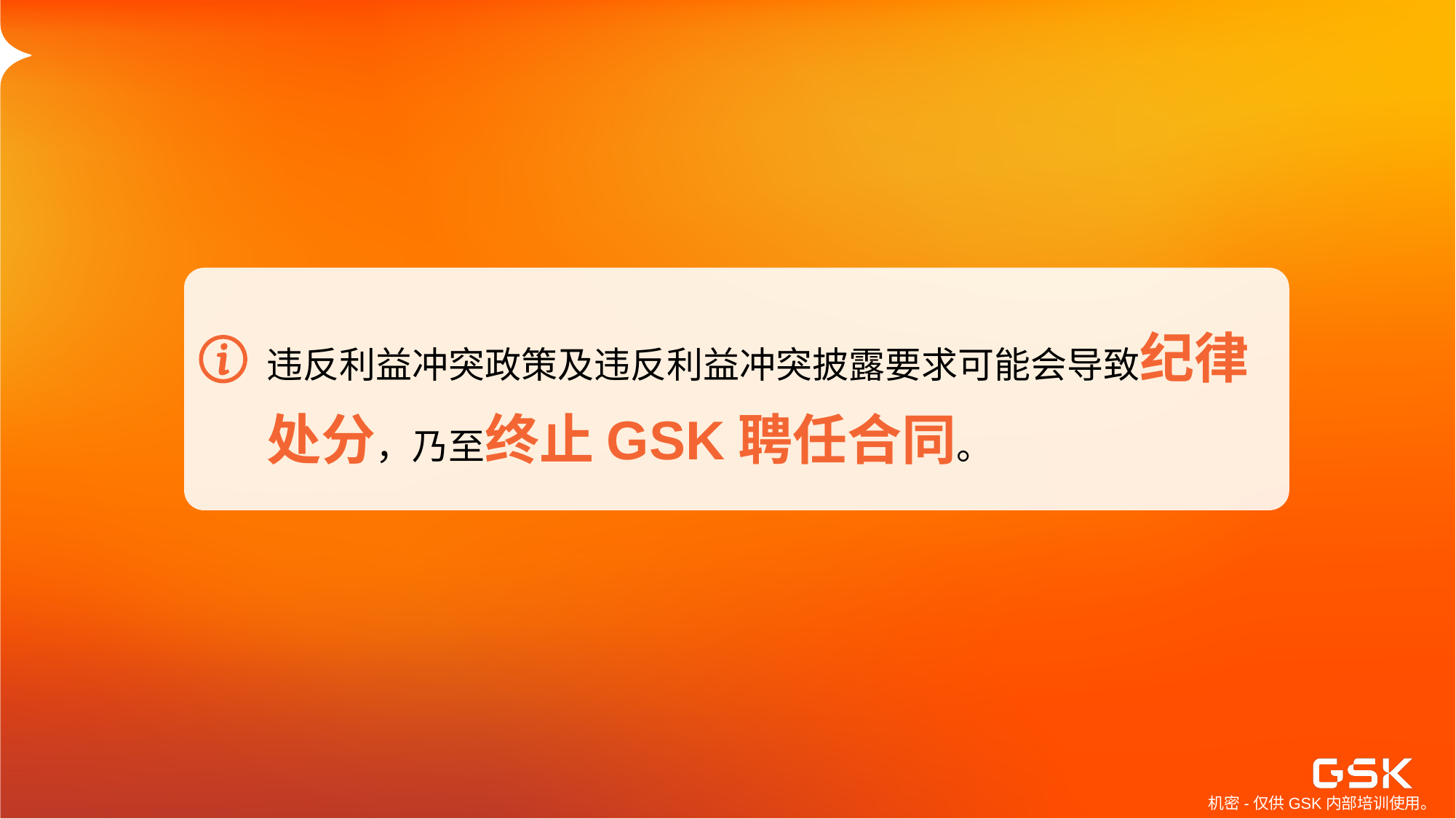

违反利益冲突政策及违反利益冲突披露要求可能会导致纪律处分，乃至终止GSK聘任合同。

机密-仅供GSK内部培训使用。